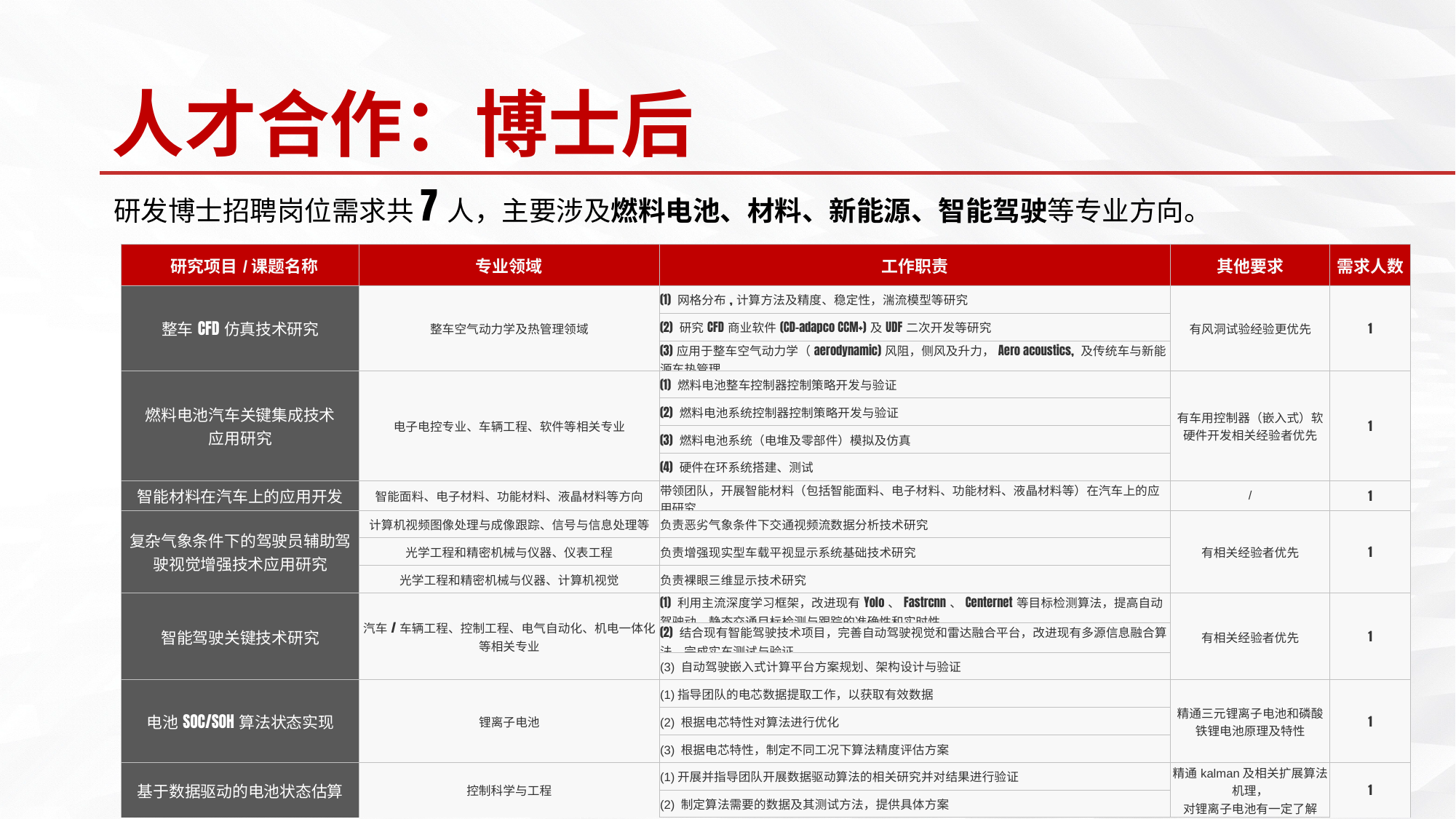

人才合作：博士后
研发博士招聘岗位需求共7人，主要涉及燃料电池、材料、新能源、智能驾驶等专业方向。
| 研究项目/课题名称 | 专业领域 | 工作职责 | 其他要求 | 需求人数 |
| --- | --- | --- | --- | --- |
| 整车CFD仿真技术研究 | 整车空气动力学及热管理领域 | (1) 网格分布,计算方法及精度、稳定性，湍流模型等研究 | 有风洞试验经验更优先 | 1 |
|  |  | (2) 研究CFD商业软件(CD-adapco CCM+)及UDF二次开发等研究 |  |  |
|  |  | (3)应用于整车空气动力学（aerodynamic)风阻，侧风及升力，Aero acoustics, 及传统车与新能源车热管理 |  |  |
| 燃料电池汽车关键集成技术 应用研究 | 电子电控专业、车辆工程、软件等相关专业 | (1) 燃料电池整车控制器控制策略开发与验证 | 有车用控制器（嵌入式）软硬件开发相关经验者优先 | 1 |
|  |  | (2) 燃料电池系统控制器控制策略开发与验证 |  |  |
|  |  | (3) 燃料电池系统（电堆及零部件）模拟及仿真 |  |  |
|  |  | (4) 硬件在环系统搭建、测试 |  |  |
| 智能材料在汽车上的应用开发 | 智能面料、电子材料、功能材料、液晶材料等方向 | 带领团队，开展智能材料（包括智能面料、电子材料、功能材料、液晶材料等）在汽车上的应用研究 | / | 1 |
| 复杂气象条件下的驾驶员辅助驾驶视觉增强技术应用研究 | 计算机视频图像处理与成像跟踪、信号与信息处理等 | 负责恶劣气象条件下交通视频流数据分析技术研究 | 有相关经验者优先 | 1 |
|  | 光学工程和精密机械与仪器、仪表工程 | 负责增强现实型车载平视显示系统基础技术研究 |  |  |
|  | 光学工程和精密机械与仪器、计算机视觉 | 负责裸眼三维显示技术研究 |  |  |
| 智能驾驶关键技术研究 | 汽车/车辆工程、控制工程、电气自动化、机电一体化等相关专业 | (1) 利用主流深度学习框架，改进现有Yolo、Fastrcnn、Centernet等目标检测算法，提高自动驾驶动、静态交通目标检测与跟踪的准确性和实时性 | 有相关经验者优先 | 1 |
|  |  | (2) 结合现有智能驾驶技术项目，完善自动驾驶视觉和雷达融合平台，改进现有多源信息融合算法，完成实车测试与验证 |  |  |
|  |  | (3) 自动驾驶嵌入式计算平台方案规划、架构设计与验证 |  |  |
| 电池SOC/SOH算法状态实现 | 锂离子电池 | (1)指导团队的电芯数据提取工作，以获取有效数据 | 精通三元锂离子电池和磷酸铁锂电池原理及特性 | 1 |
|  |  | (2) 根据电芯特性对算法进行优化 |  |  |
|  |  | (3) 根据电芯特性，制定不同工况下算法精度评估方案 |  |  |
| 基于数据驱动的电池状态估算 | 控制科学与工程 | (1)开展并指导团队开展数据驱动算法的相关研究并对结果进行验证 | 精通kalman及相关扩展算法机理， 对锂离子电池有一定了解 | 1 |
|  |  | (2) 制定算法需要的数据及其测试方法，提供具体方案 |  |  |